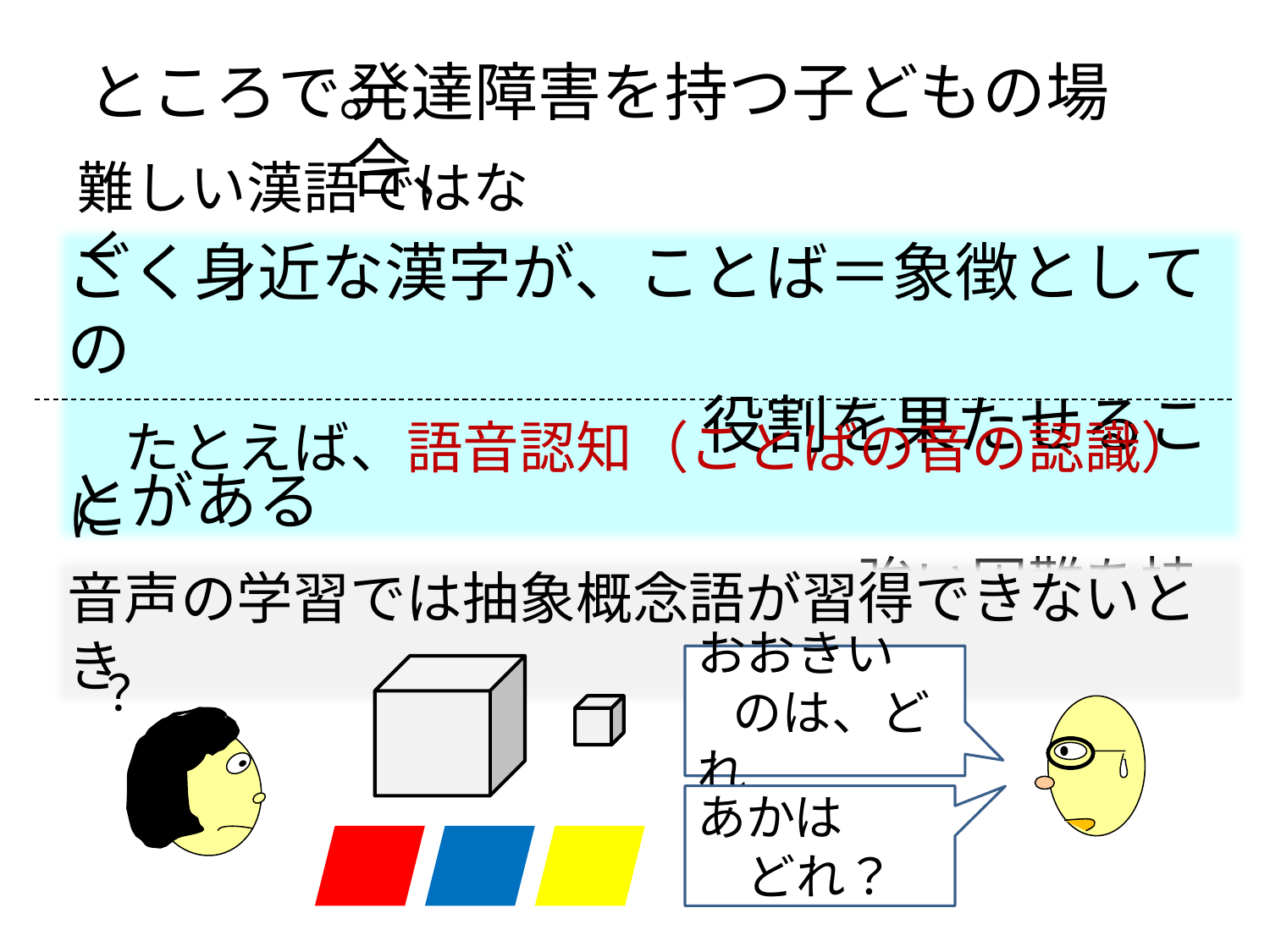

ところで。
発達障害を持つ子どもの場合、
難しい漢語ではなく
ごく身近な漢字が、ことば＝象徴としての
　　　　　　　　　　役割を果たせることがある
　たとえば、語音認知（ことばの音の認識）に
　　　　　　　　　　　　　　強い困難を持つ子どもで
音声の学習では抽象概念語が習得できないとき
おおきい
　のは、どれ
？

あかは
　どれ？